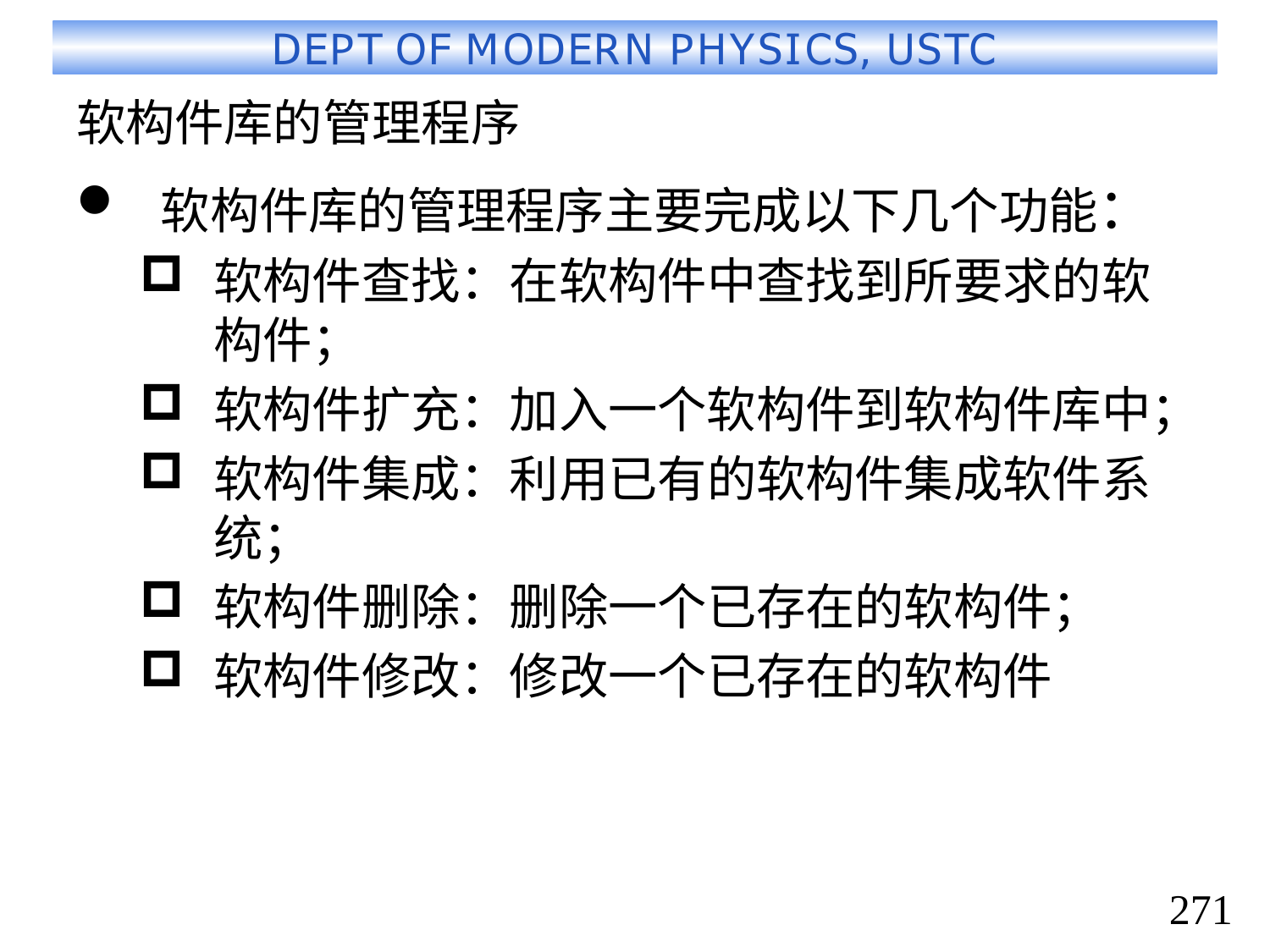

# 软构件库的管理程序
软构件库的管理程序主要完成以下几个功能：
软构件查找：在软构件中查找到所要求的软构件；
软构件扩充：加入一个软构件到软构件库中；
软构件集成：利用已有的软构件集成软件系统；
软构件删除：删除一个已存在的软构件；
软构件修改：修改一个已存在的软构件